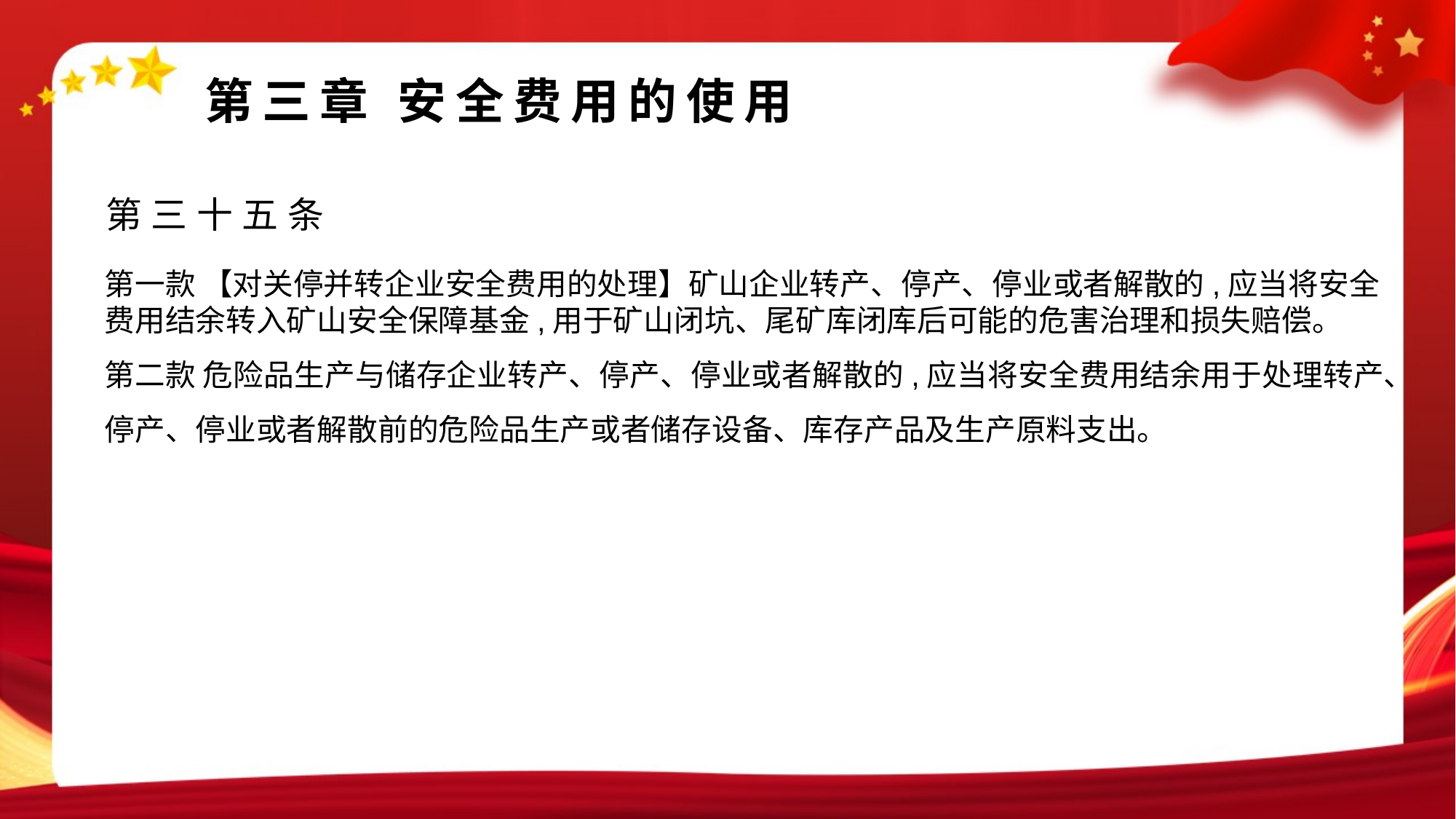

#
第三章 安全费用的使用
第三十五条
第一款 【对关停并转企业安全费用的处理】矿山企业转产、停产、停业或者解散的,应当将安全费用结余转入矿山安全保障基金,用于矿山闭坑、尾矿库闭库后可能的危害治理和损失赔偿。
第二款 危险品生产与储存企业转产、停产、停业或者解散的,应当将安全费用结余用于处理转产、停产、停业或者解散前的危险品生产或者储存设备、库存产品及生产原料支出。